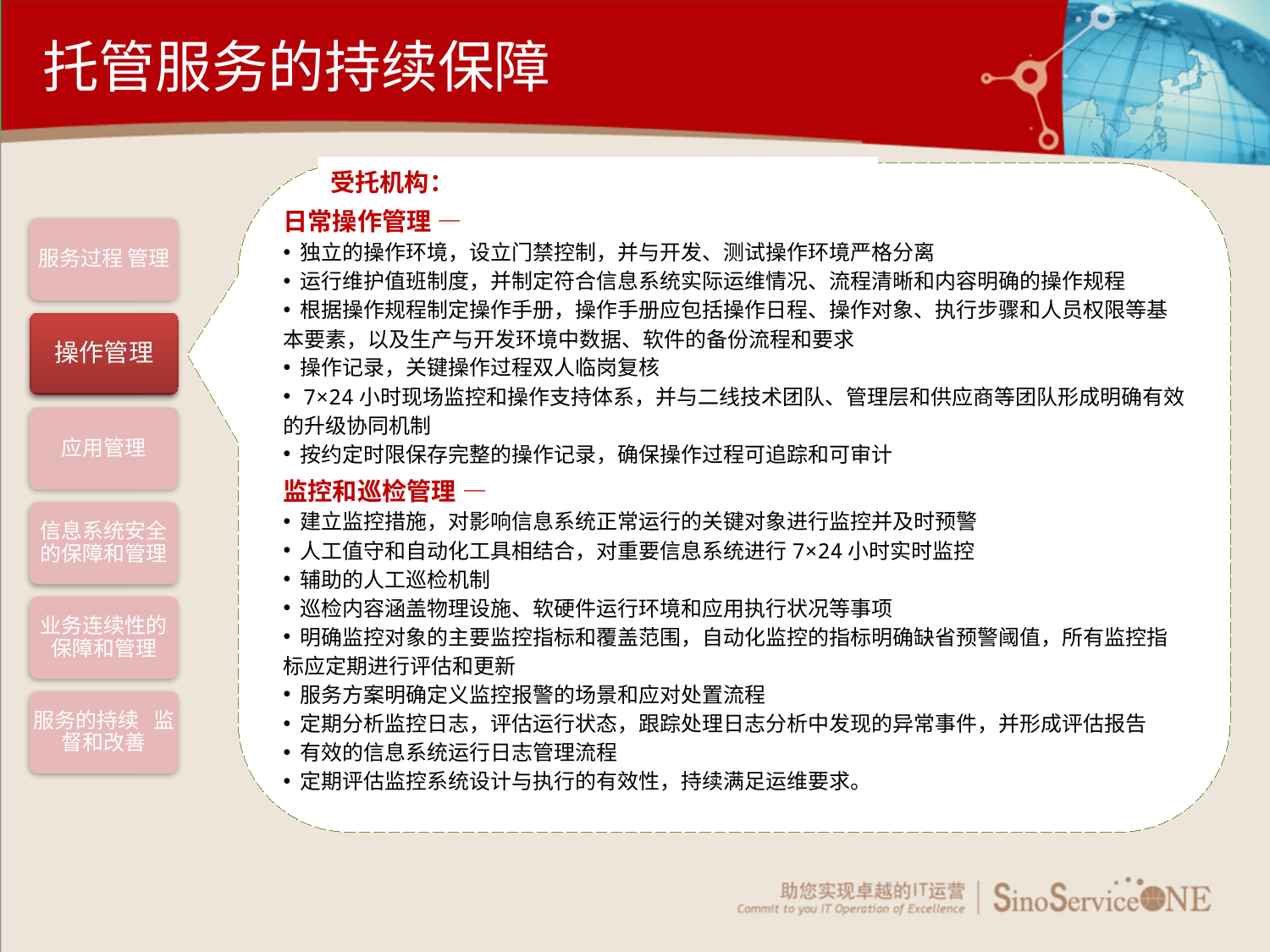

托管服务的持续保障
受托机构：
日常操作管理 —
 独立的操作环境，设立门禁控制，并与开发、测试操作环境严格分离
 运行维护值班制度，并制定符合信息系统实际运维情况、流程清晰和内容明确的操作规程
 根据操作规程制定操作手册，操作手册应包括操作日程、操作对象、执行步骤和人员权限等基本要素，以及生产与开发环境中数据、软件的备份流程和要求
 操作记录，关键操作过程双人临岗复核
 7×24小时现场监控和操作支持体系，并与二线技术团队、管理层和供应商等团队形成明确有效的升级协同机制
 按约定时限保存完整的操作记录，确保操作过程可追踪和可审计
监控和巡检管理 —
 建立监控措施，对影响信息系统正常运行的关键对象进行监控并及时预警
 人工值守和自动化工具相结合，对重要信息系统进行7×24小时实时监控
 辅助的人工巡检机制
 巡检内容涵盖物理设施、软硬件运行环境和应用执行状况等事项
 明确监控对象的主要监控指标和覆盖范围，自动化监控的指标明确缺省预警阈值，所有监控指标应定期进行评估和更新
 服务方案明确定义监控报警的场景和应对处置流程
 定期分析监控日志，评估运行状态，跟踪处理日志分析中发现的异常事件，并形成评估报告
 有效的信息系统运行日志管理流程
 定期评估监控系统设计与执行的有效性，持续满足运维要求。

服务过程 管理

操作管理
应用管理

信息系统安全的保障和管理

业务连续性的保障和管理

服务的持续   监督和改善